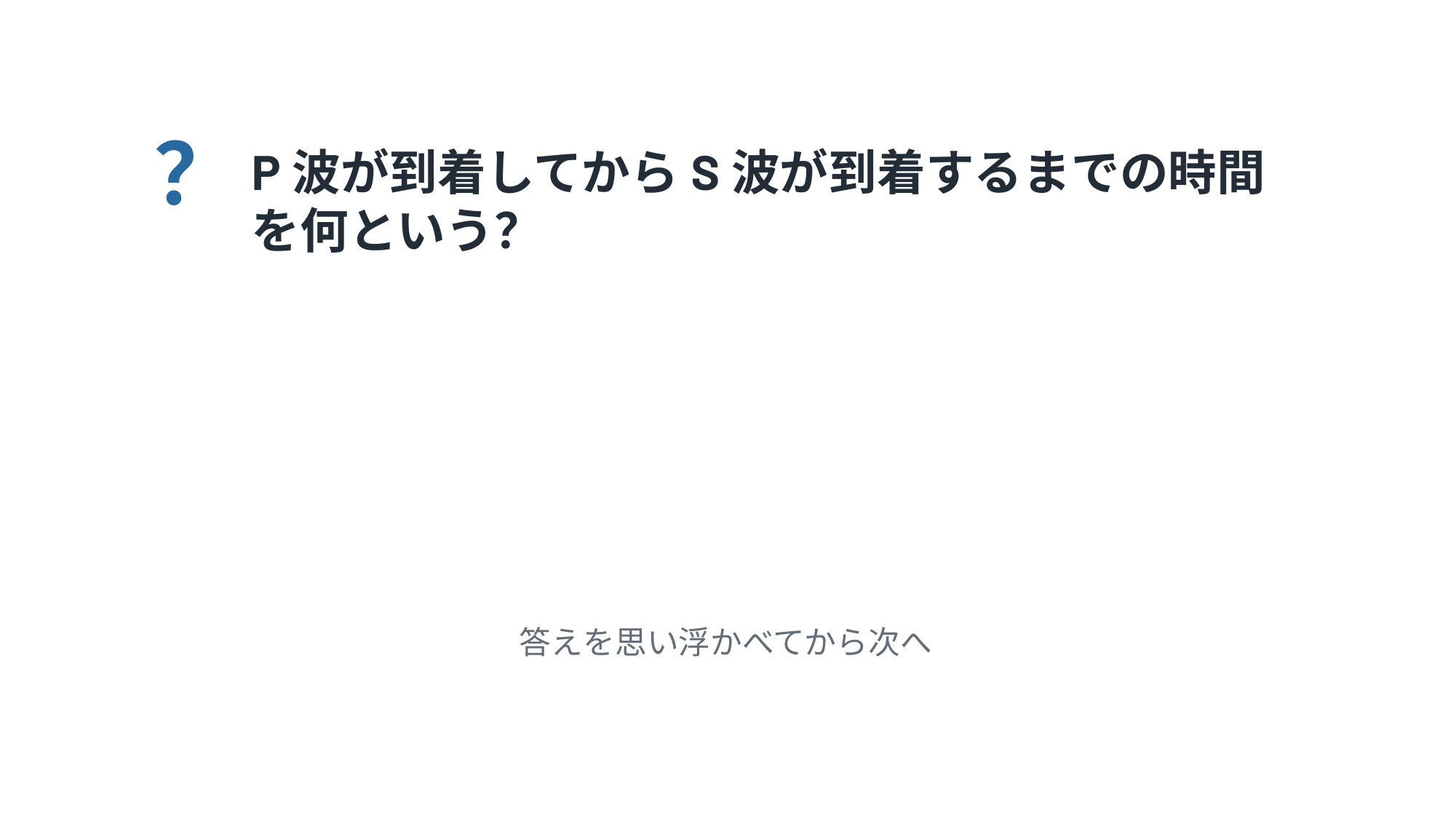

第1問　問題
？
P波が到着してからS波が到着するまでの時間
を何という？
答えを思い浮かべてから次へ